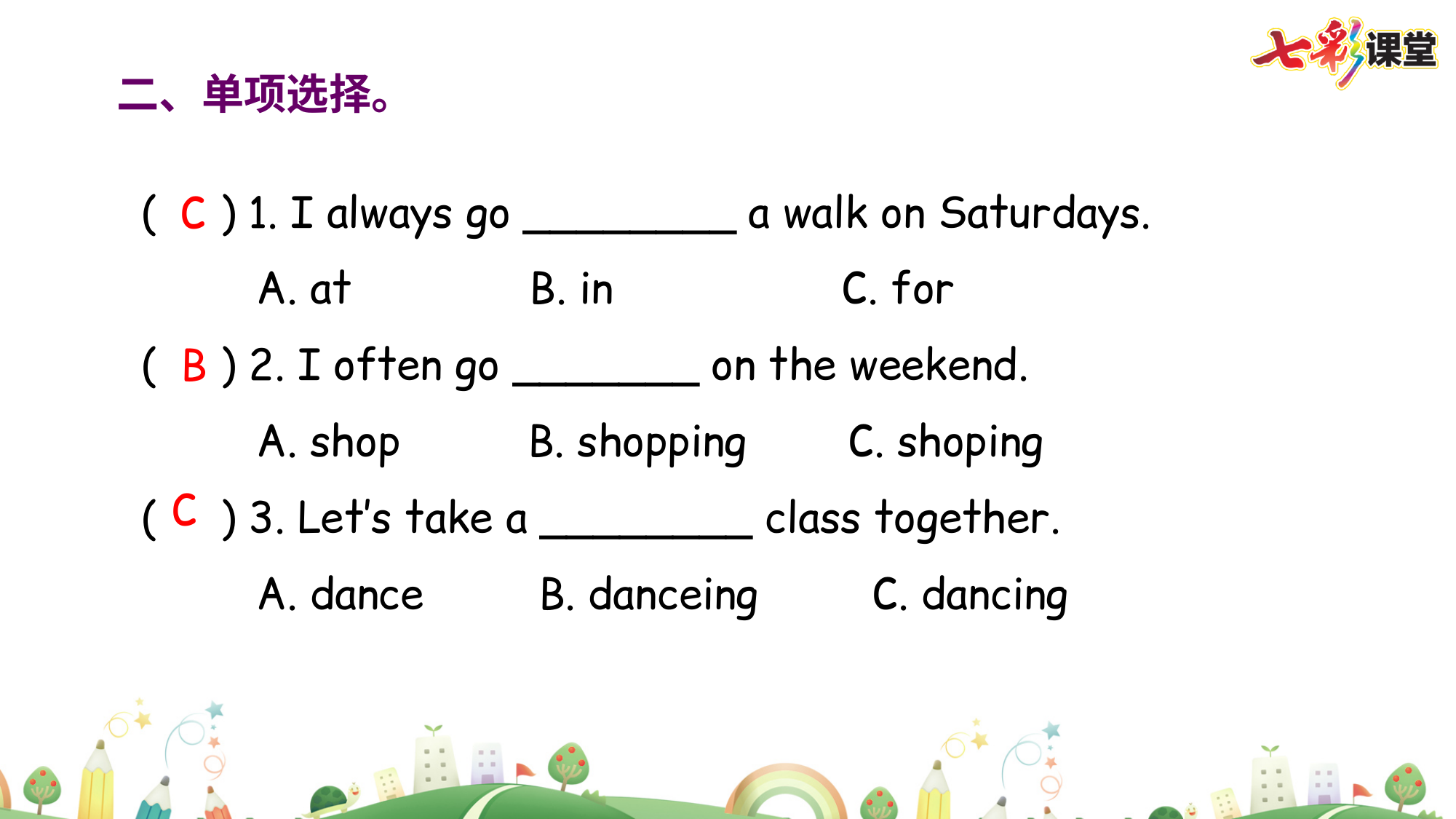

二、单项选择。
(     ) 1. I always go ________ a walk on Saturdays.
         A. at              B. in                  C. for
(     ) 2. I often go _______ on the weekend.
         A. shop          B. shopping        C. shoping
(     ) 3. Let’s take a ________ class together.
         A. dance         B. danceing         C. dancing
C
B
C